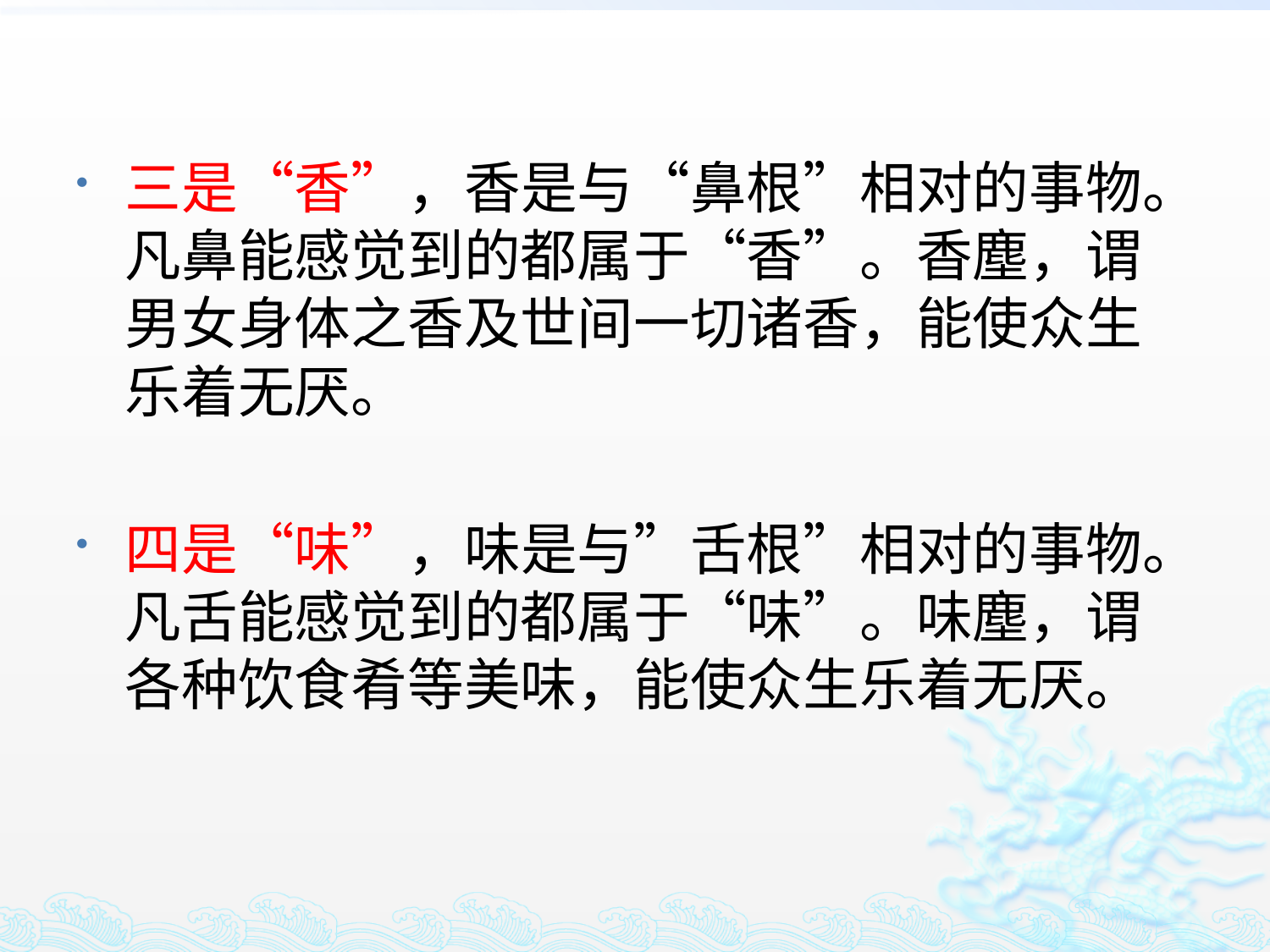

三是“香”，香是与“鼻根”相对的事物。凡鼻能感觉到的都属于“香”。香塵，谓男女身体之香及世间一切诸香，能使众生乐着无厌。

四是“味”，味是与”舌根”相对的事物。凡舌能感觉到的都属于“味”。味塵，谓各种饮食肴等美味，能使众生乐着无厌。